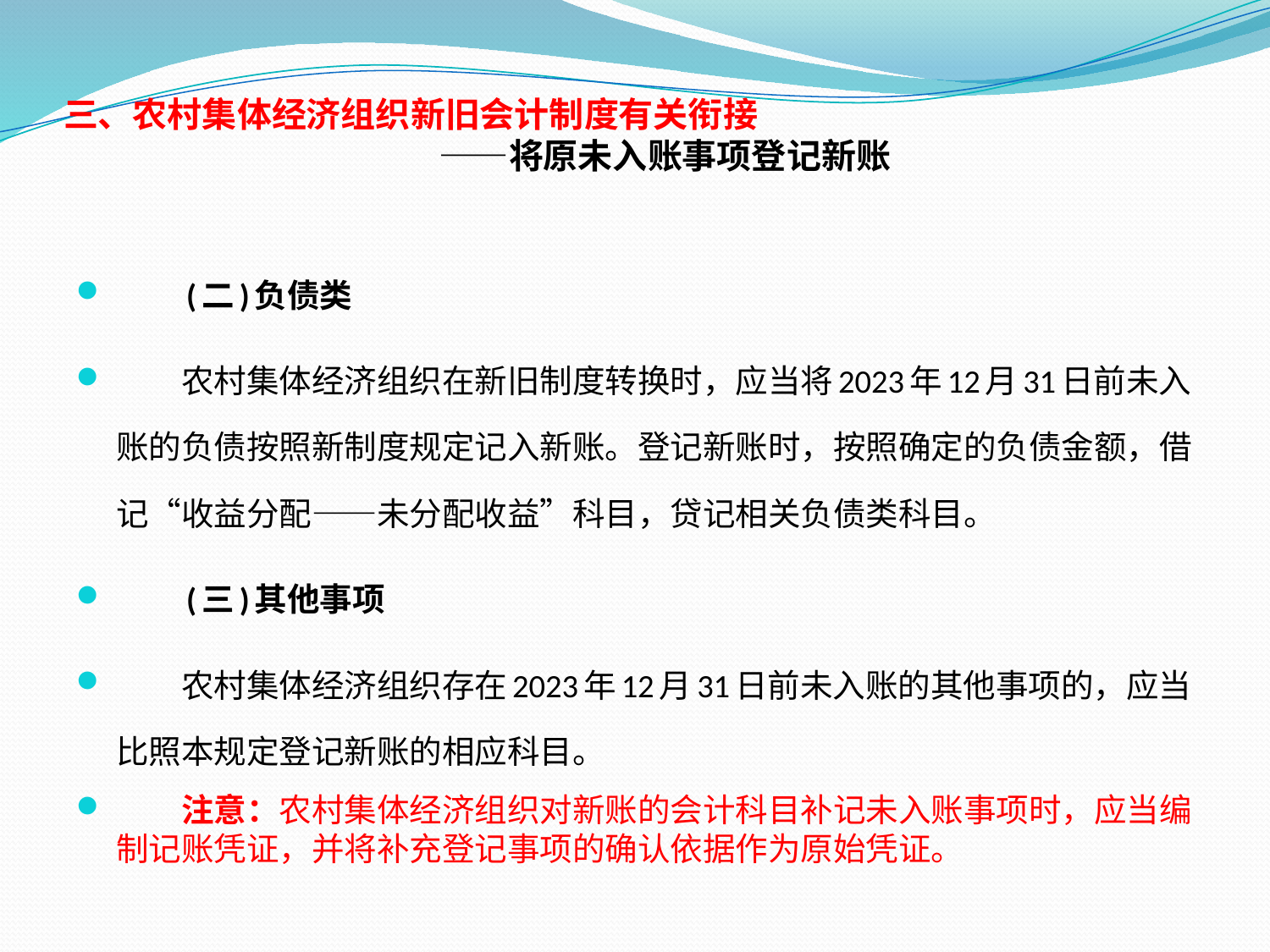

# 三、农村集体经济组织新旧会计制度有关衔接 ——将原未入账事项登记新账
　　(二)负债类
　　农村集体经济组织在新旧制度转换时，应当将2023年12月31日前未入账的负债按照新制度规定记入新账。登记新账时，按照确定的负债金额，借记“收益分配——未分配收益”科目，贷记相关负债类科目。
　　(三)其他事项
　　农村集体经济组织存在2023年12月31日前未入账的其他事项的，应当比照本规定登记新账的相应科目。
　　注意：农村集体经济组织对新账的会计科目补记未入账事项时，应当编制记账凭证，并将补充登记事项的确认依据作为原始凭证。